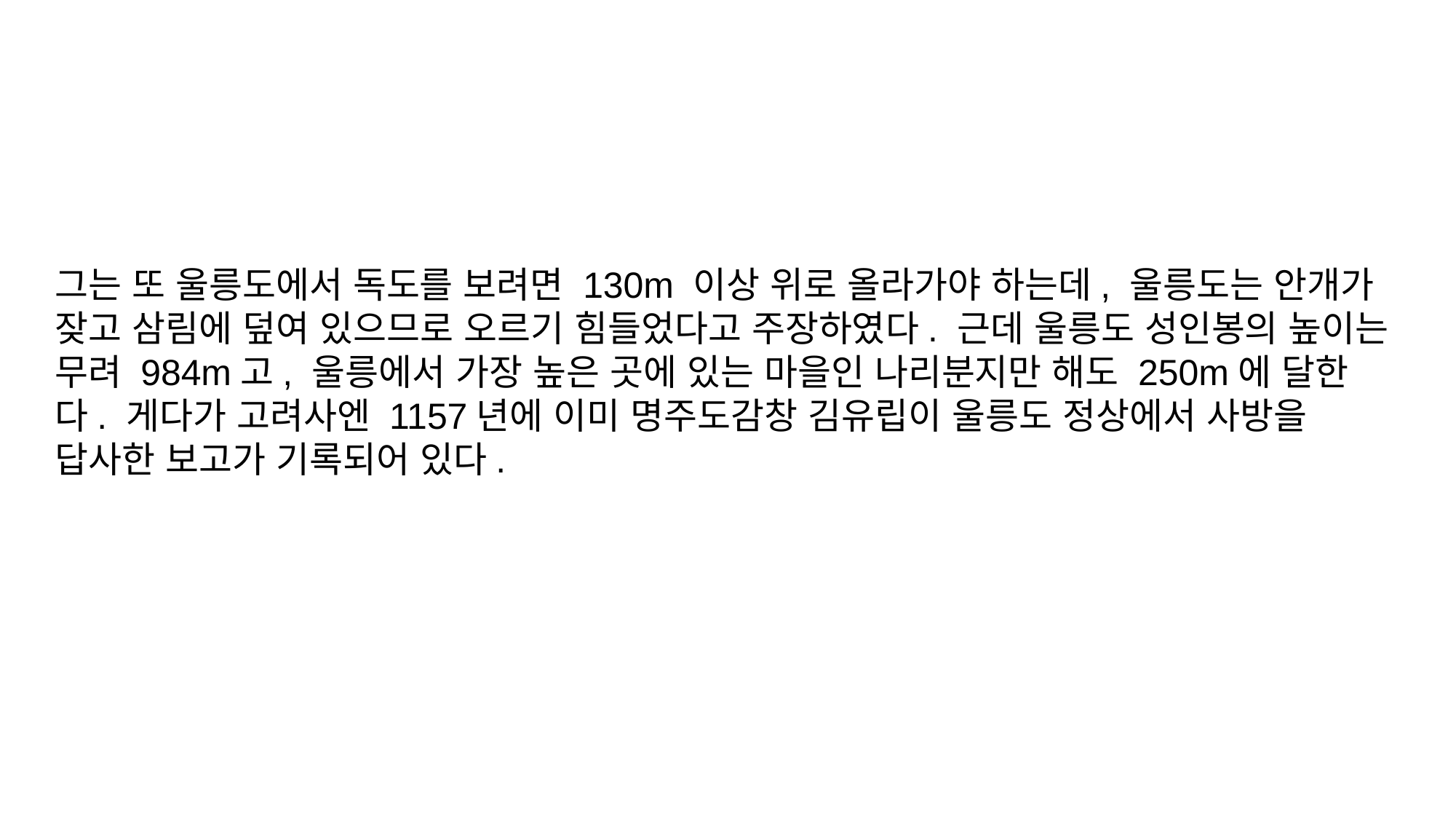

그는 또 울릉도에서 독도를 보려면 130m 이상 위로 올라가야 하는데, 울릉도는 안개가 잦고 삼림에 덮여 있으므로 오르기 힘들었다고 주장하였다. 근데 울릉도 성인봉의 높이는 무려 984m고, 울릉에서 가장 높은 곳에 있는 마을인 나리분지만 해도 250m에 달한다. 게다가 고려사엔 1157년에 이미 명주도감창 김유립이 울릉도 정상에서 사방을 답사한 보고가 기록되어 있다.